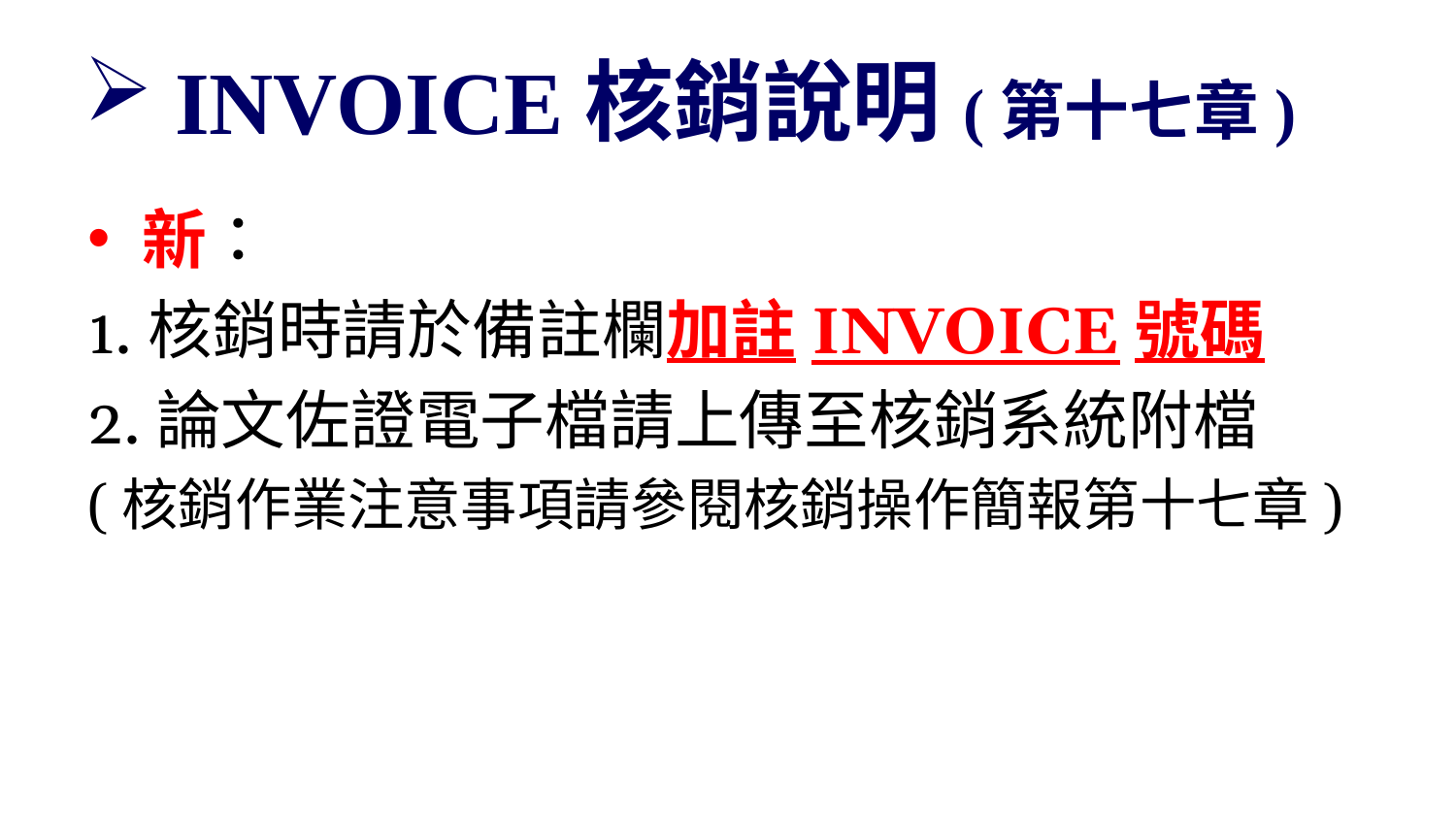

INVOICE核銷說明(第十七章)
新：
1.核銷時請於備註欄加註INVOICE號碼
2.論文佐證電子檔請上傳至核銷系統附檔
(核銷作業注意事項請參閱核銷操作簡報第十七章)